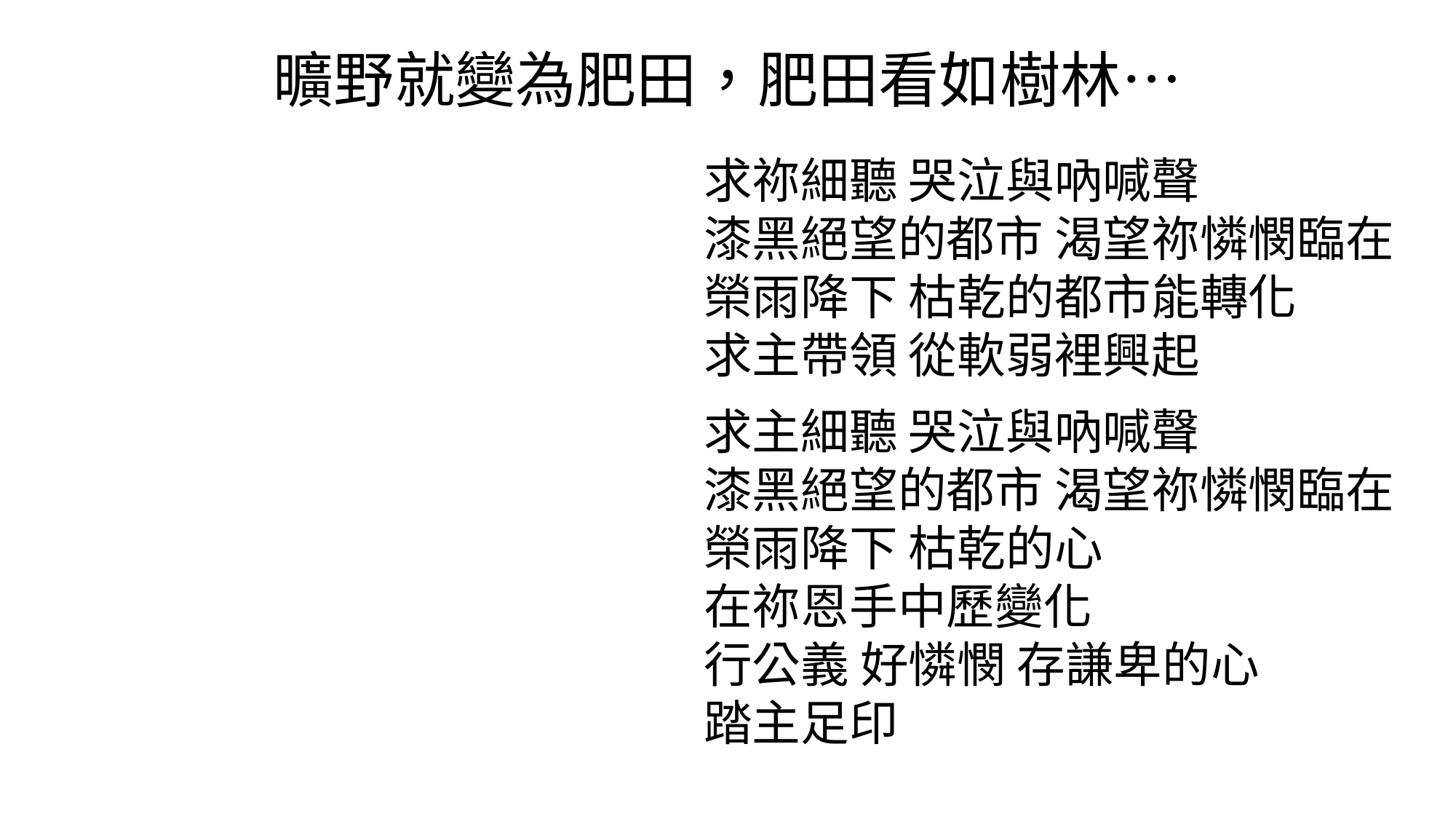

曠野就變為肥田，肥田看如樹林…
求祢細聽 哭泣與吶喊聲
漆黑絕望的都市 渴望祢憐憫臨在
榮雨降下 枯乾的都市能轉化
求主帶領 從軟弱裡興起

求主細聽 哭泣與吶喊聲
漆黑絕望的都市 渴望祢憐憫臨在
榮雨降下 枯乾的心
在祢恩手中歷變化
行公義 好憐憫 存謙卑的心
踏主足印